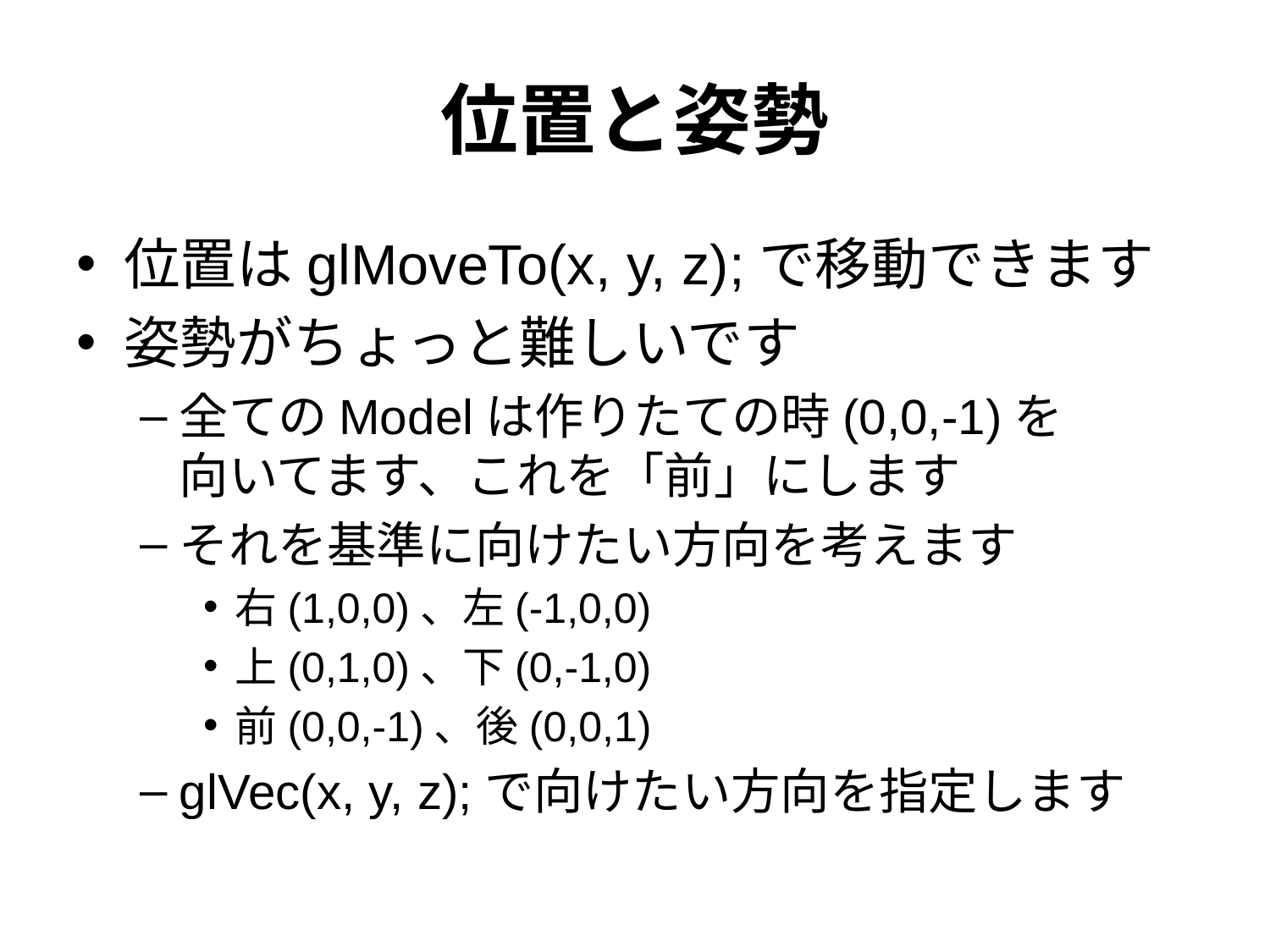

# 位置と姿勢
位置はglMoveTo(x, y, z);で移動できます
姿勢がちょっと難しいです
全てのModelは作りたての時(0,0,-1)を
向いてます、これを「前」にします
それを基準に向けたい方向を考えます
右(1,0,0)、左(-1,0,0)
上(0,1,0)、下(0,-1,0)
前(0,0,-1)、後(0,0,1)
glVec(x, y, z);で向けたい方向を指定します